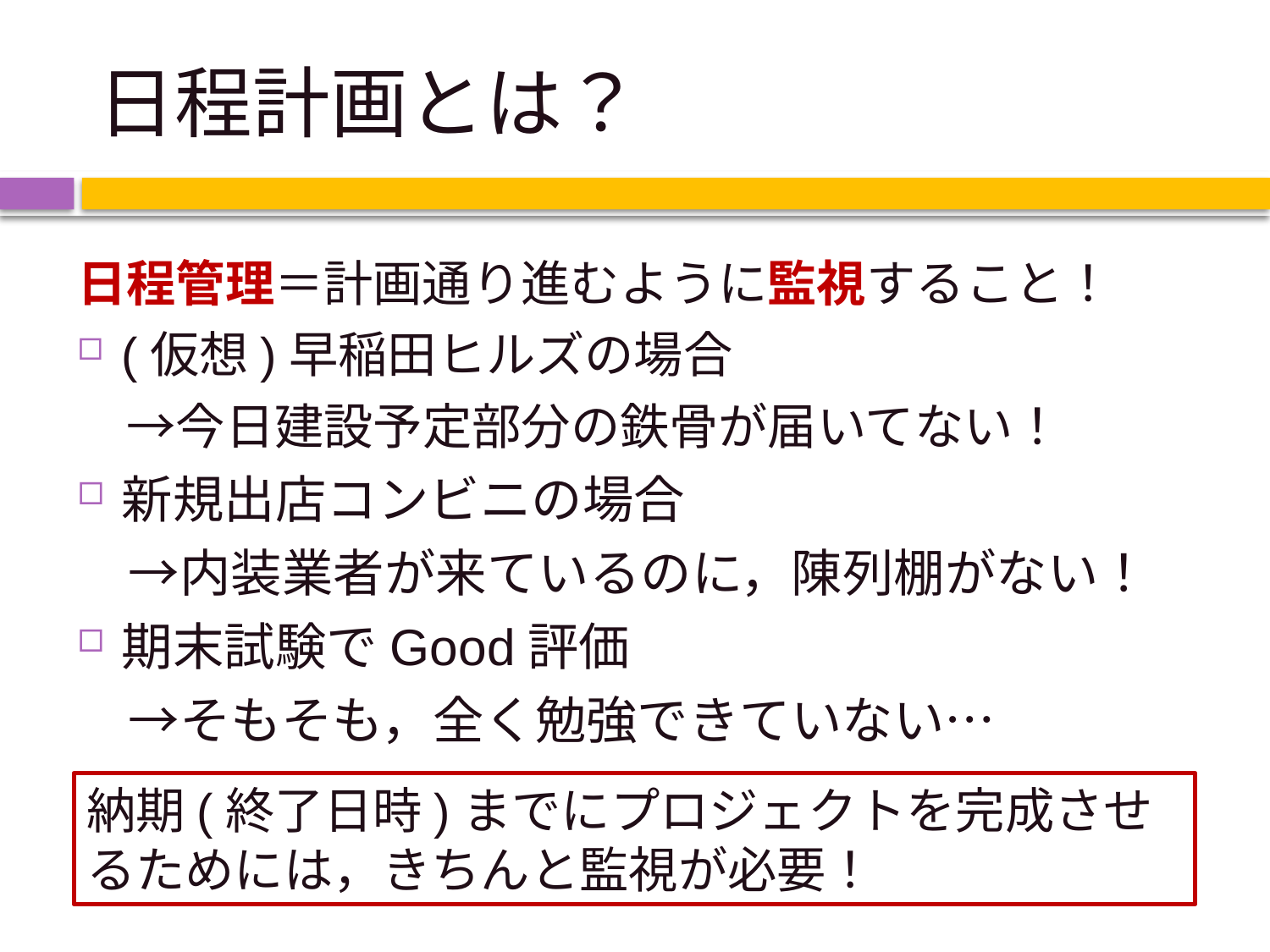

# 日程計画とは？
日程管理＝計画通り進むように監視すること！
(仮想)早稲田ヒルズの場合
　→今日建設予定部分の鉄骨が届いてない！
新規出店コンビニの場合
　→内装業者が来ているのに，陳列棚がない！
期末試験でGood評価
　→そもそも，全く勉強できていない…
納期(終了日時)までにプロジェクトを完成させるためには，きちんと監視が必要！